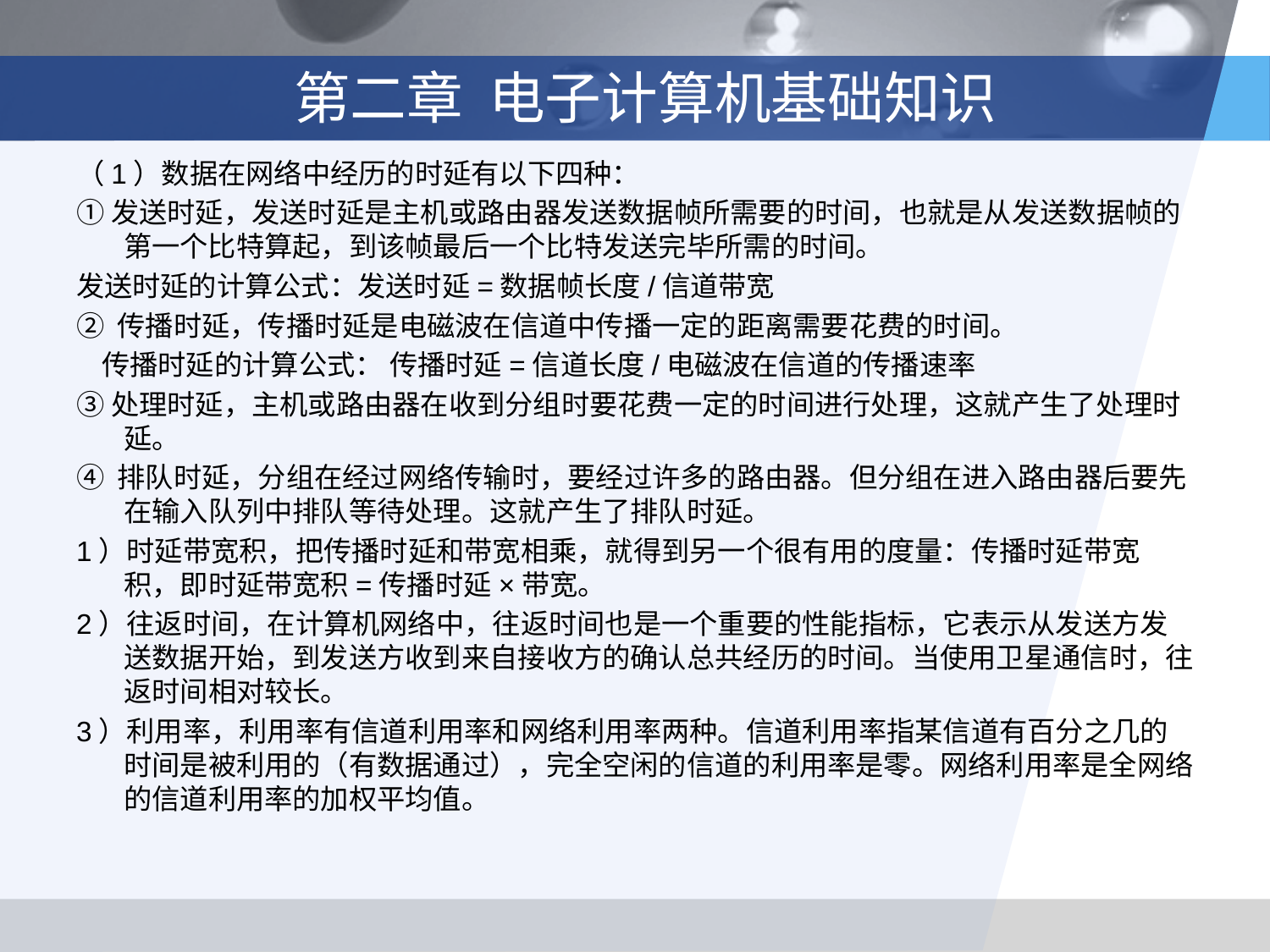

# 第二章  电子计算机基础知识
（1）数据在网络中经历的时延有以下四种：
①发送时延，发送时延是主机或路由器发送数据帧所需要的时间，也就是从发送数据帧的第一个比特算起，到该帧最后一个比特发送完毕所需的时间。
发送时延的计算公式：发送时延=数据帧长度/信道带宽
② 传播时延，传播时延是电磁波在信道中传播一定的距离需要花费的时间。
   传播时延的计算公式： 传播时延=信道长度/电磁波在信道的传播速率
③处理时延，主机或路由器在收到分组时要花费一定的时间进行处理，这就产生了处理时延。
④ 排队时延，分组在经过网络传输时，要经过许多的路由器。但分组在进入路由器后要先在输入队列中排队等待处理。这就产生了排队时延。
1）时延带宽积，把传播时延和带宽相乘，就得到另一个很有用的度量：传播时延带宽积，即时延带宽积=传播时延×带宽。
2）往返时间，在计算机网络中，往返时间也是一个重要的性能指标，它表示从发送方发送数据开始，到发送方收到来自接收方的确认总共经历的时间。当使用卫星通信时，往返时间相对较长。
3）利用率，利用率有信道利用率和网络利用率两种。信道利用率指某信道有百分之几的时间是被利用的（有数据通过），完全空闲的信道的利用率是零。网络利用率是全网络的信道利用率的加权平均值。